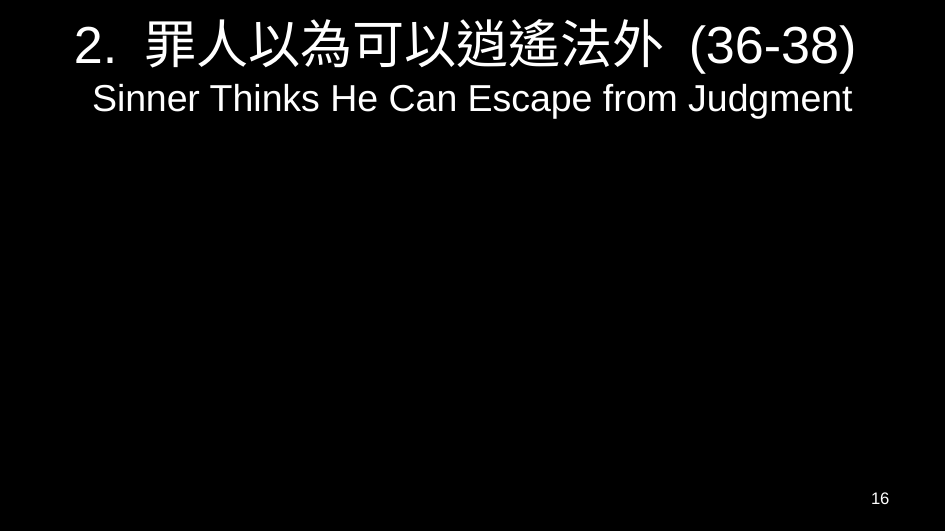

# 2. 罪人以為可以逍遙法外 (36-38) Sinner Thinks He Can Escape from Judgment

16